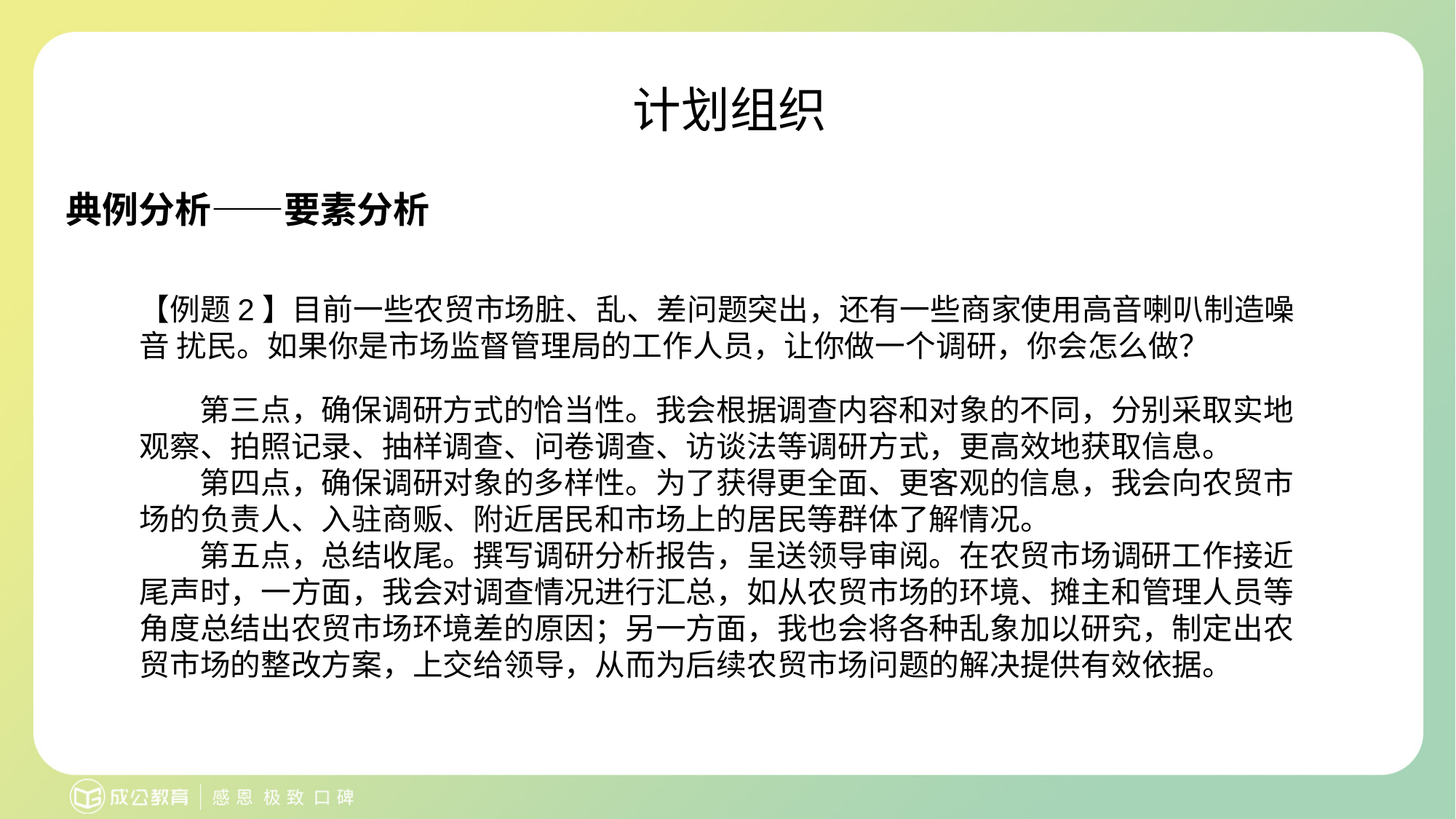

计划组织
典例分析——要素分析
【例题2】目前一些农贸市场脏、乱、差问题突出，还有一些商家使用高音喇叭制造噪音 扰民。如果你是市场监督管理局的工作人员，让你做一个调研，你会怎么做？
第三点，确保调研方式的恰当性。我会根据调查内容和对象的不同，分别采取实地 观察、拍照记录、抽样调查、问卷调查、访谈法等调研方式，更高效地获取信息。
第四点，确保调研对象的多样性。为了获得更全面、更客观的信息，我会向农贸市 场的负责人、入驻商贩、附近居民和市场上的居民等群体了解情况。
第五点，总结收尾。撰写调研分析报告，呈送领导审阅。在农贸市场调研工作接近 尾声时，一方面，我会对调查情况进行汇总，如从农贸市场的环境、摊主和管理人员等 角度总结出农贸市场环境差的原因；另一方面，我也会将各种乱象加以研究，制定出农 贸市场的整改方案，上交给领导，从而为后续农贸市场问题的解决提供有效依据。